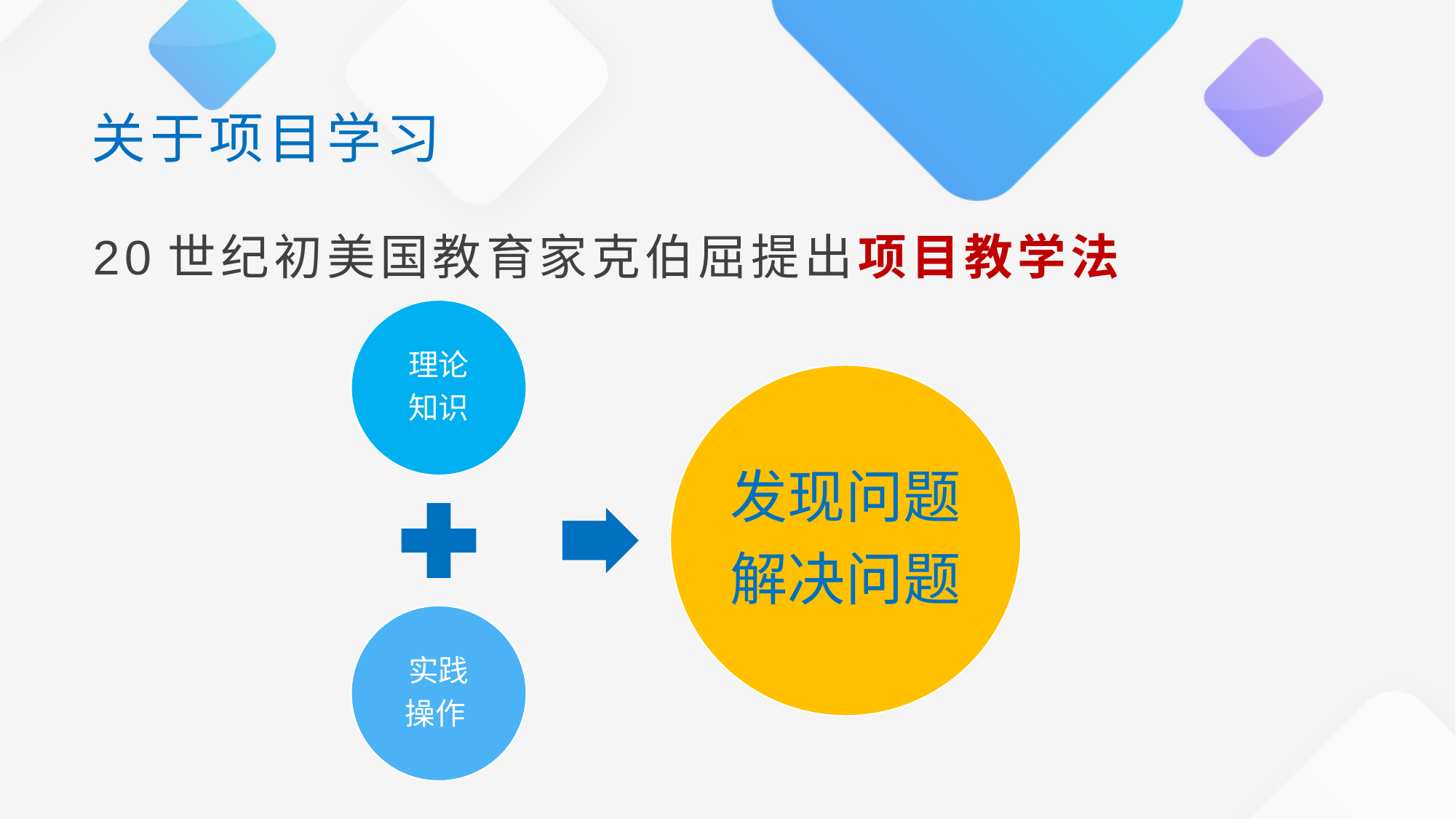

# 关于项目学习
20世纪初美国教育家克伯屈提出项目教学法

理论
知识

实践
操作

发现问题
解决问题